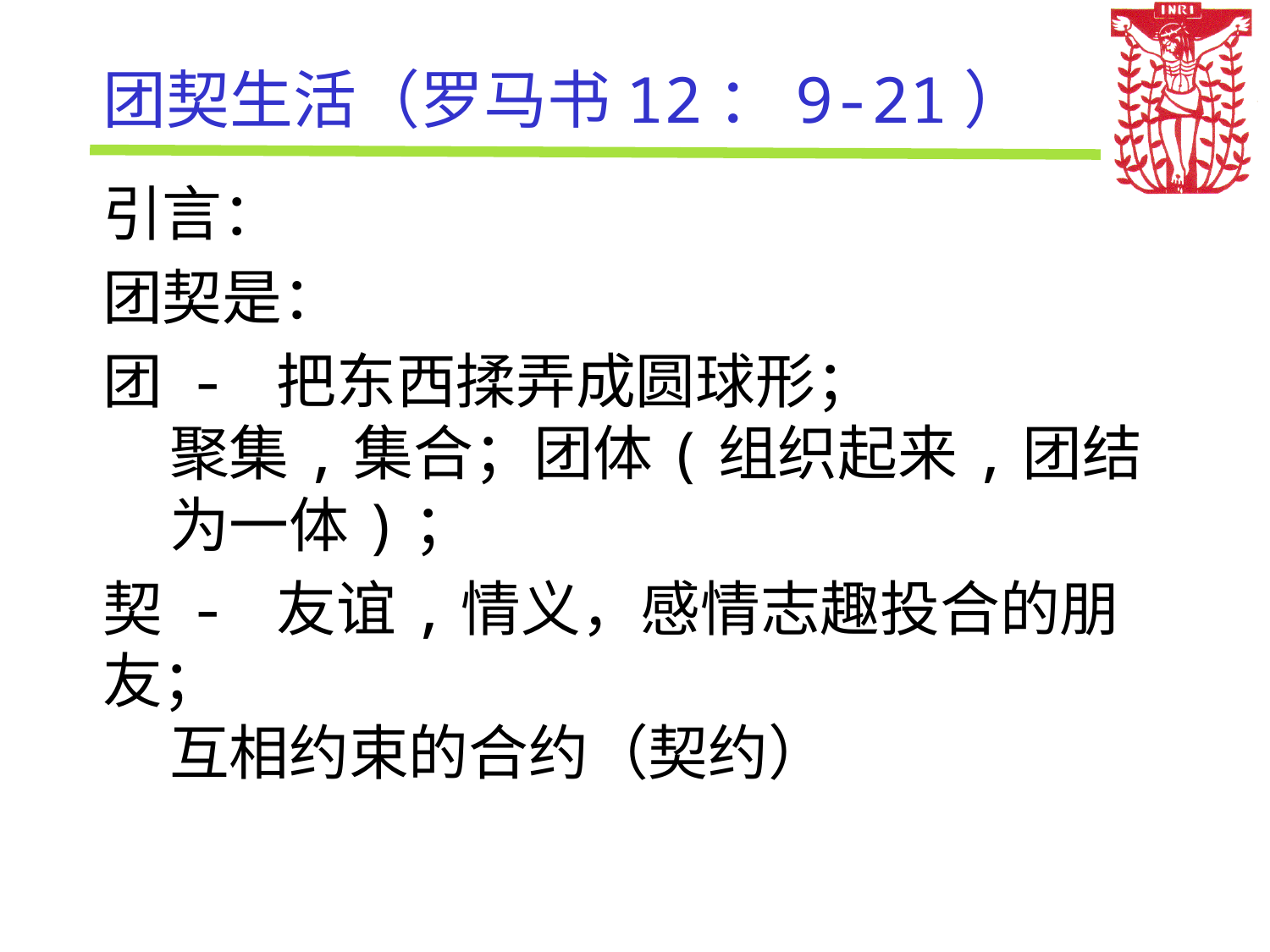

# 团契生活（罗马书12：9-21）
引言：
团契是：
团 - 把东西揉弄成圆球形；
     聚集,集合；团体(组织起来,团结
     为一体)；
契 - 友谊,情义，感情志趣投合的朋友；
     互相约束的合约（契约）